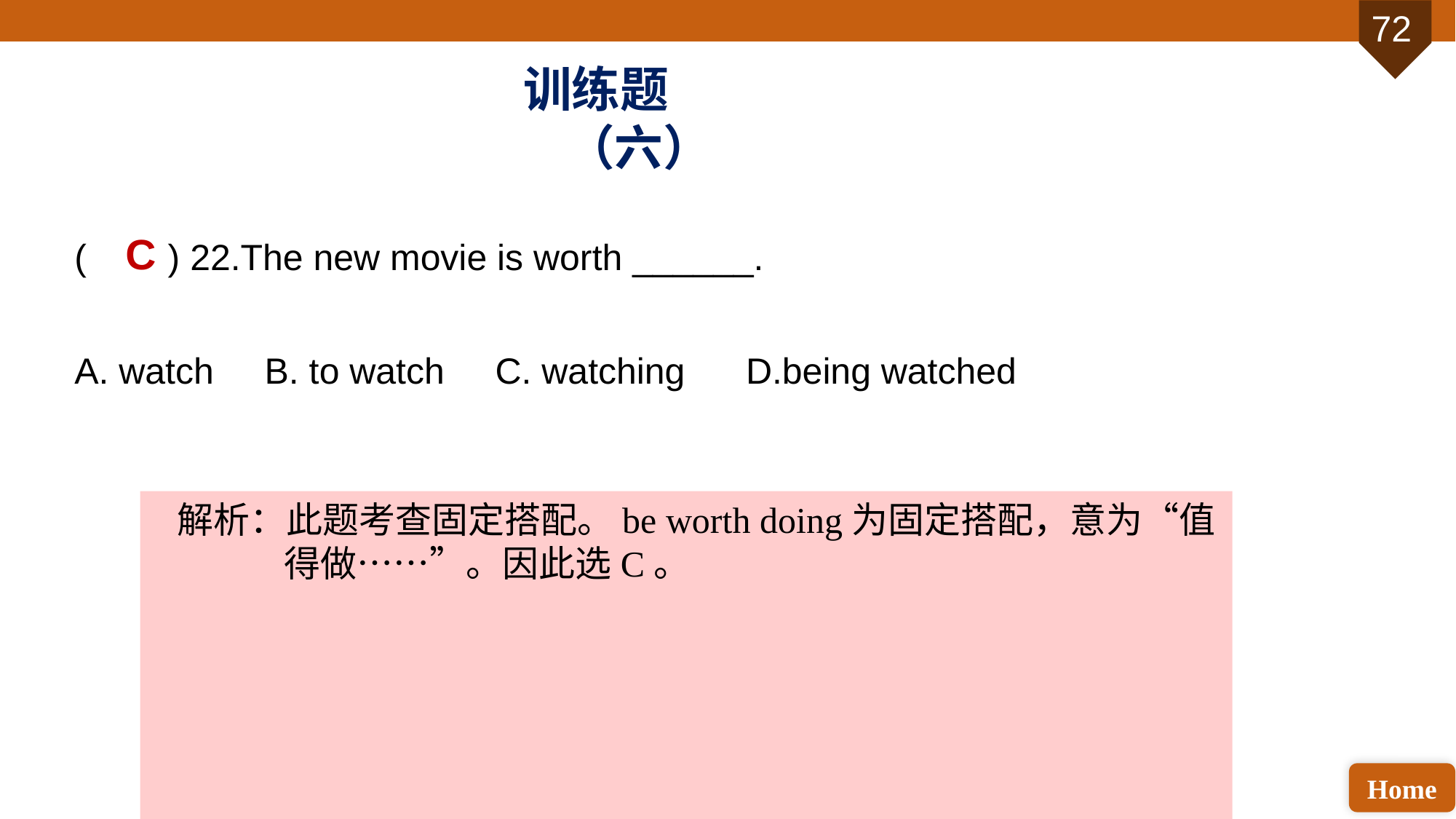

训练题（六）
(        ) 22.The new movie is worth ______.

A. watch     B. to watch     C. watching      D.being watched
C

解析：此题考查固定搭配。be worth doing为固定搭配，意为“值得做……”。因此选C。